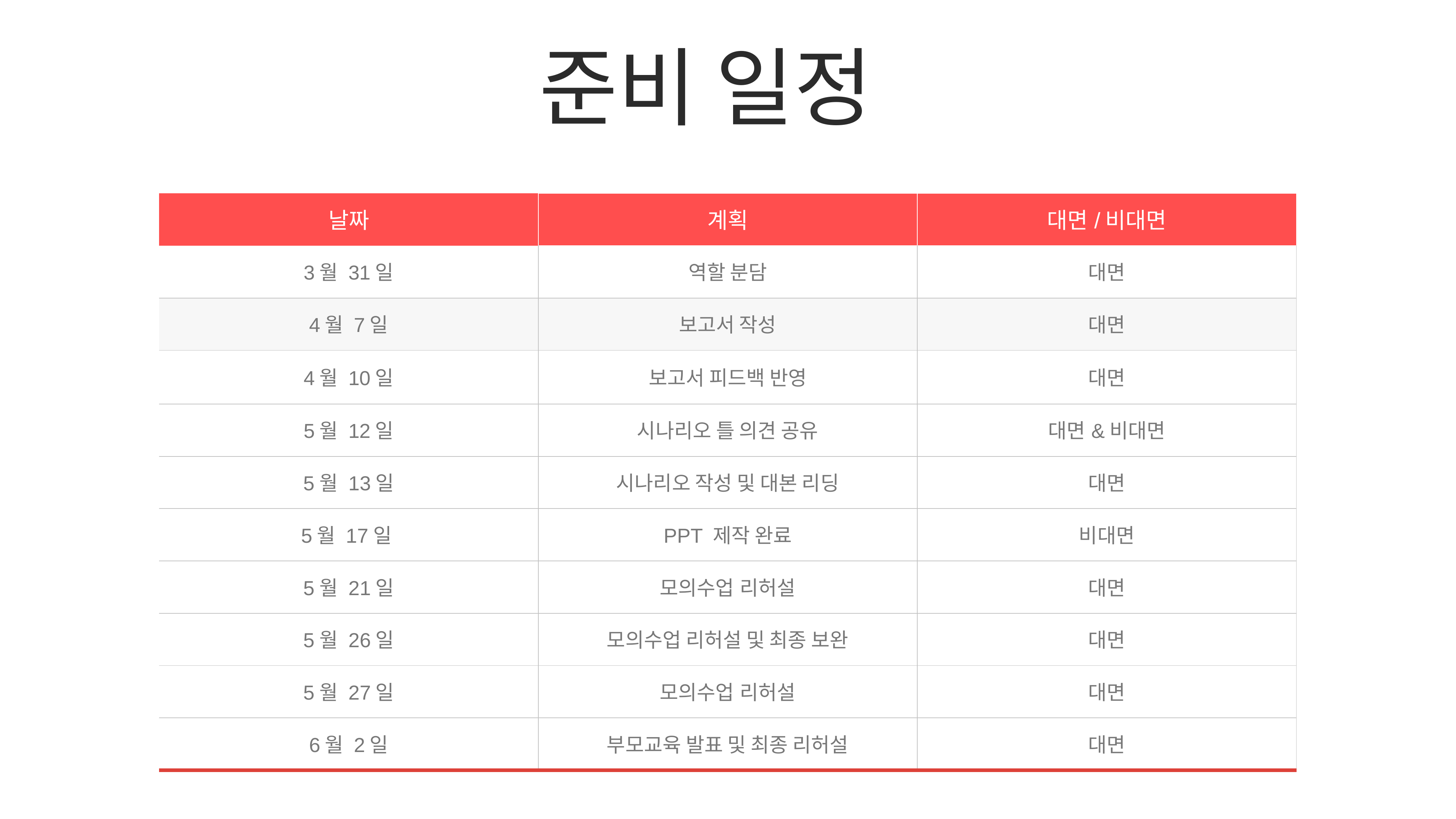

준비 일정
| 날짜 | 계획 | 대면/비대면 |
| --- | --- | --- |
| 3월 31일 | 역할 분담 | 대면 |
| 4월 7일 | 보고서 작성 | 대면 |
| 4월 10일 | 보고서 피드백 반영 | 대면 |
| 5월 12일 | 시나리오 틀 의견 공유 | 대면&비대면 |
| 5월 13일 | 시나리오 작성 및 대본 리딩 | 대면 |
| 5월 17일 | PPT 제작 완료 | 비대면 |
| 5월 21일 | 모의수업 리허설 | 대면 |
| 5월 26일 | 모의수업 리허설 및 최종 보완 | 대면 |
| 5월 27일 | 모의수업 리허설 | 대면 |
| 6월 2일 | 부모교육 발표 및 최종 리허설 | 대면 |